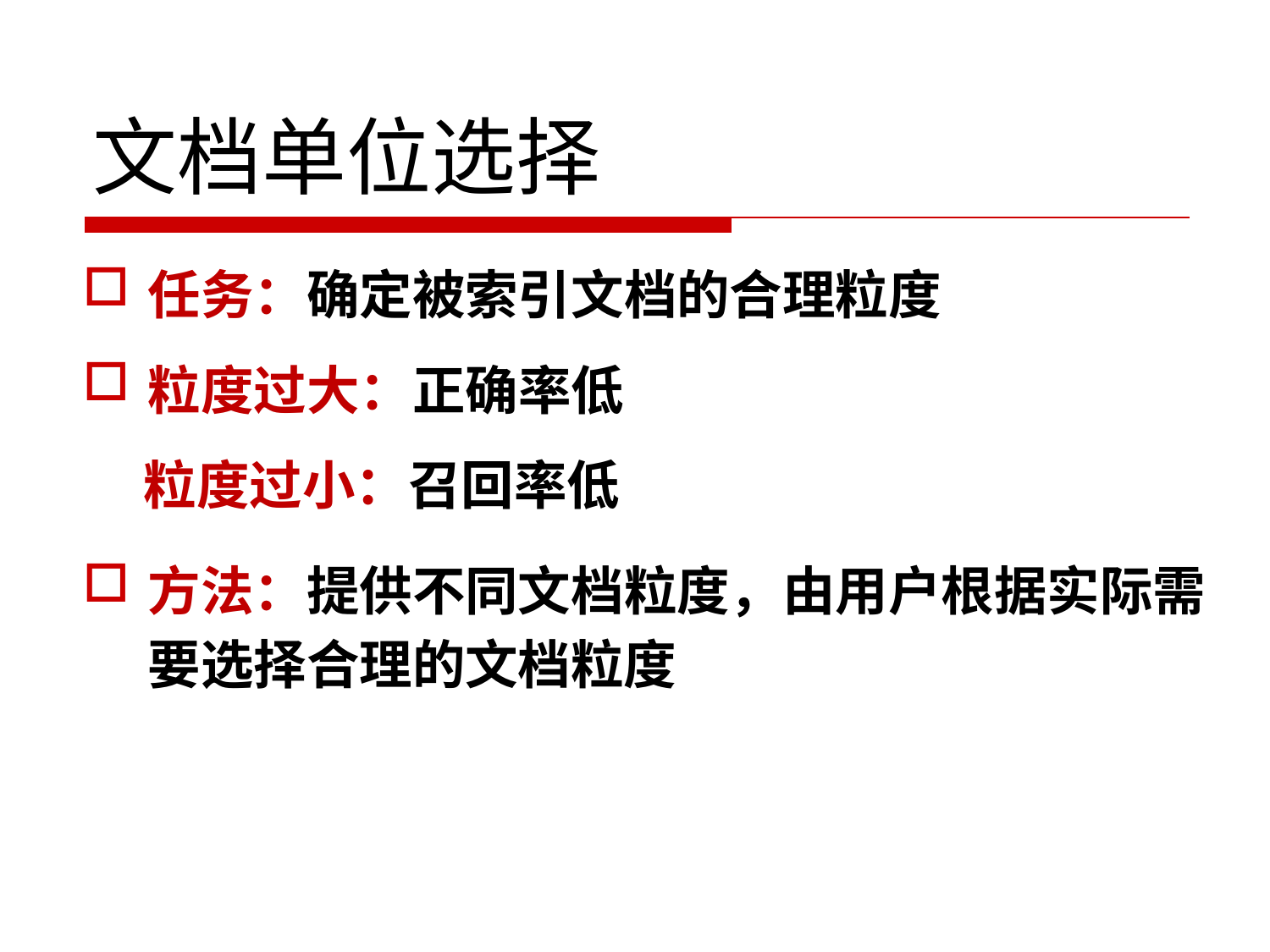

# 文档单位选择
任务：确定被索引文档的合理粒度
粒度过大：正确率低
    粒度过小：召回率低
方法：提供不同文档粒度，由用户根据实际需要选择合理的文档粒度